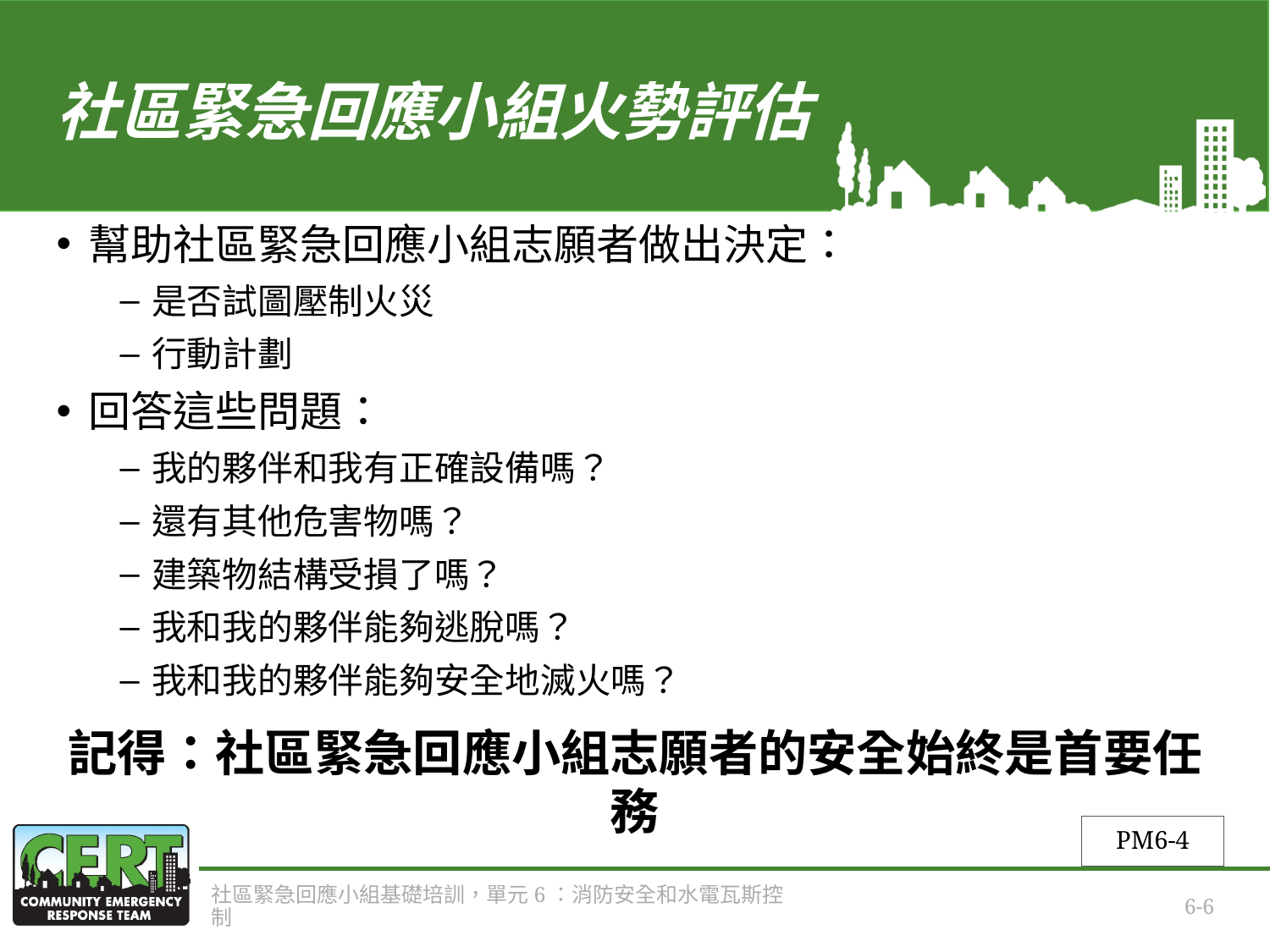

# 社區緊急回應小組火勢評估
幫助社區緊急回應小組志願者做出決定：
是否試圖壓制火災
行動計劃
回答這些問題：
我的夥伴和我有正確設備嗎？
還有其他危害物嗎？
建築物結構受損了嗎？
我和我的夥伴能夠逃脫嗎？
我和我的夥伴能夠安全地滅火嗎？
記得：社區緊急回應小組志願者的安全始終是首要任務

PM6-4
社區緊急回應小組基礎培訓，單元6：消防安全和水電瓦斯控制
6-6